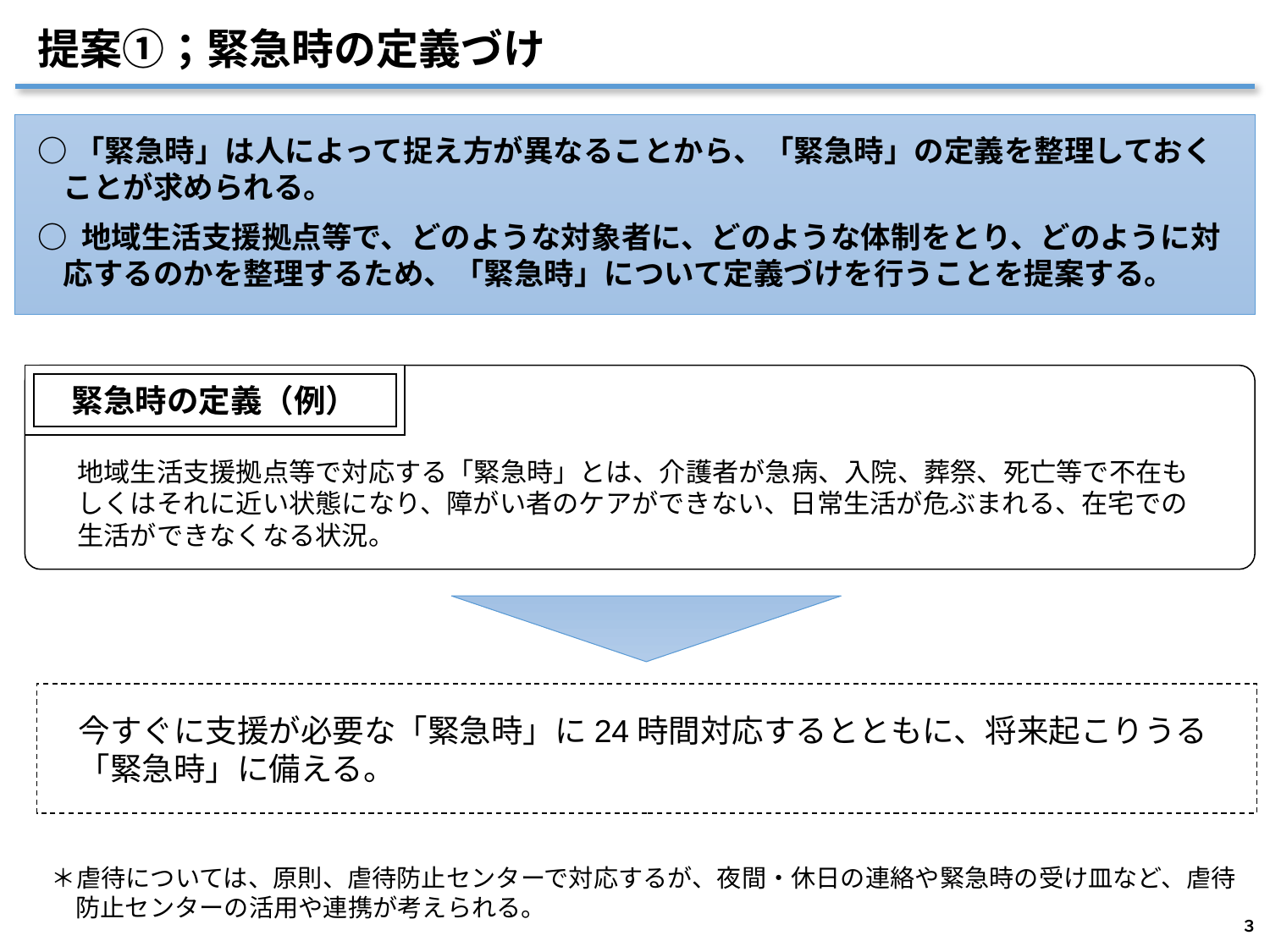

提案①；緊急時の定義づけ

○「緊急時」は人によって捉え方が異なることから、「緊急時」の定義を整理しておくことが求められる。
○ 地域生活支援拠点等で、どのような対象者に、どのような体制をとり、どのように対応するのかを整理するため、「緊急時」について定義づけを行うことを提案する。
緊急時の定義（例）

地域生活支援拠点等で対応する「緊急時」とは、介護者が急病、入院、葬祭、死亡等で不在もしくはそれに近い状態になり、障がい者のケアができない、日常生活が危ぶまれる、在宅での生活ができなくなる状況。

今すぐに支援が必要な「緊急時」に24時間対応するとともに、将来起こりうる「緊急時」に備える。

＊虐待については、原則、虐待防止センターで対応するが、夜間・休日の連絡や緊急時の受け皿など、虐待防止センターの活用や連携が考えられる。
３